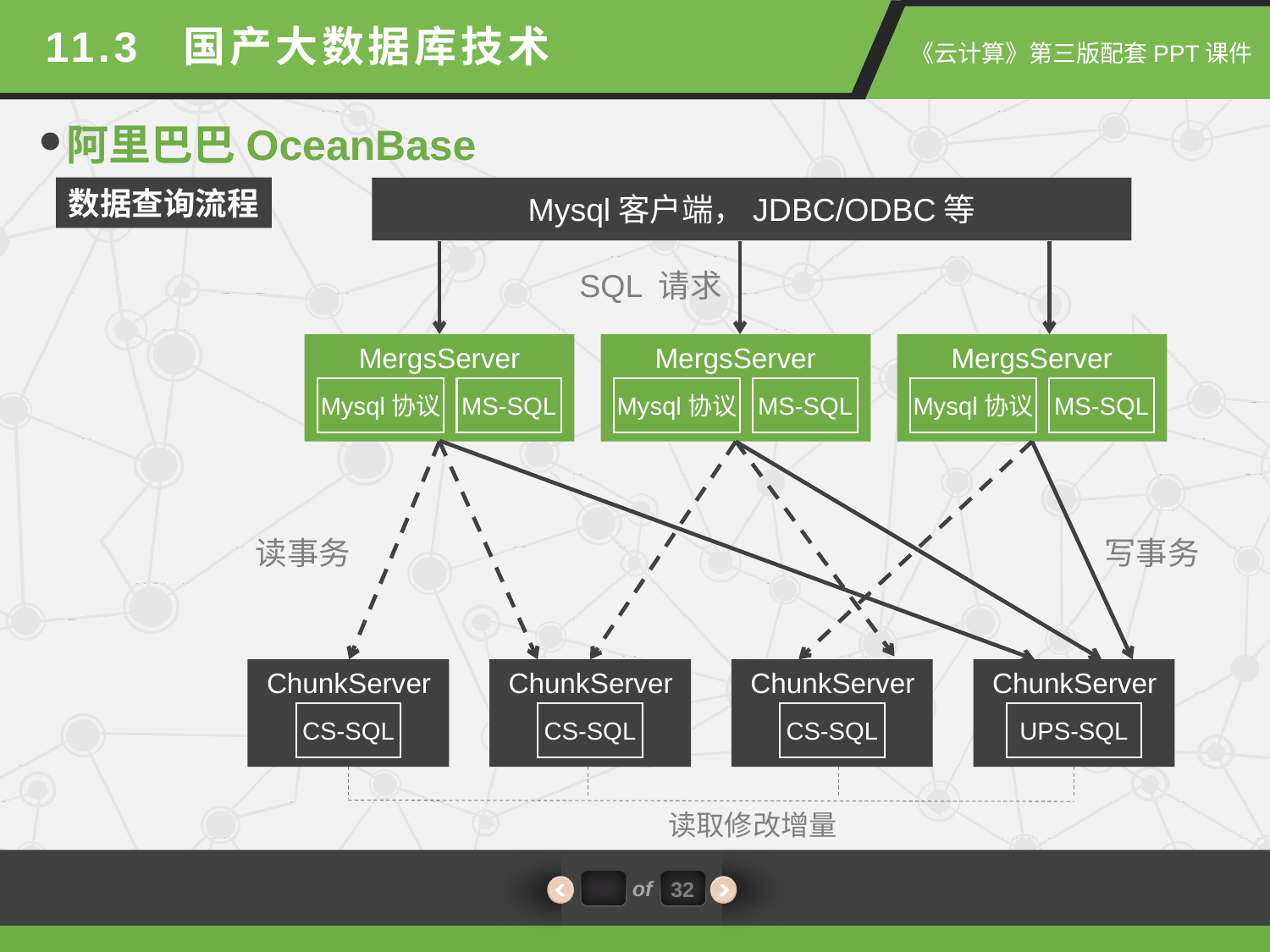

11.3  国产大数据库技术
阿里巴巴OceanBase

数据查询流程
Mysql客户端，JDBC/ODBC等
SQL 请求

MergsServer
Mysql协议
MS-SQL

MergsServer
Mysql协议
MS-SQL

MergsServer
Mysql协议
MS-SQL
读事务
写事务

ChunkServer
CS-SQL

ChunkServer
CS-SQL

ChunkServer
CS-SQL

ChunkServer
UPS-SQL
读取修改增量
9